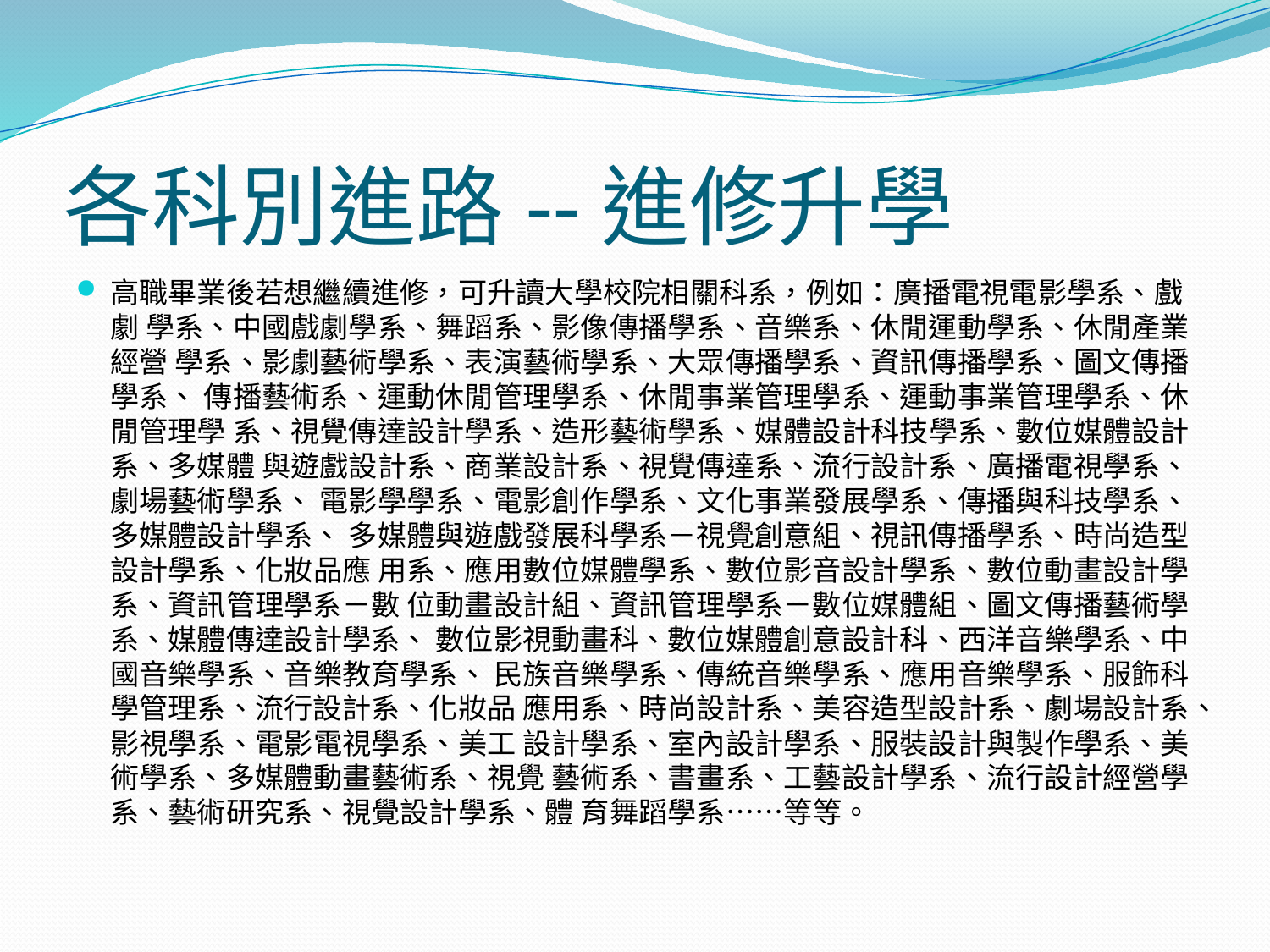

# 各科別進路--進修升學
高職畢業後若想繼續進修，可升讀大學校院相關科系，例如：廣播電視電影學系、戲劇 學系、中國戲劇學系、舞蹈系、影像傳播學系、音樂系、休閒運動學系、休閒產業經營 學系、影劇藝術學系、表演藝術學系、大眾傳播學系、資訊傳播學系、圖文傳播學系、 傳播藝術系、運動休閒管理學系、休閒事業管理學系、運動事業管理學系、休閒管理學 系、視覺傳達設計學系、造形藝術學系、媒體設計科技學系、數位媒體設計系、多媒體 與遊戲設計系、商業設計系、視覺傳達系、流行設計系、廣播電視學系、劇場藝術學系、 電影學學系、電影創作學系、文化事業發展學系、傳播與科技學系、多媒體設計學系、 多媒體與遊戲發展科學系－視覺創意組、視訊傳播學系、時尚造型設計學系、化妝品應 用系、應用數位媒體學系、數位影音設計學系、數位動畫設計學系、資訊管理學系－數 位動畫設計組、資訊管理學系－數位媒體組、圖文傳播藝術學系、媒體傳達設計學系、 數位影視動畫科、數位媒體創意設計科、西洋音樂學系、中國音樂學系、音樂教育學系、 民族音樂學系、傳統音樂學系、應用音樂學系、服飾科學管理系、流行設計系、化妝品 應用系、時尚設計系、美容造型設計系、劇場設計系、影視學系、電影電視學系、美工 設計學系、室內設計學系、服裝設計與製作學系、美術學系、多媒體動畫藝術系、視覺 藝術系、書畫系、工藝設計學系、流行設計經營學系、藝術研究系、視覺設計學系、體 育舞蹈學系……等等。